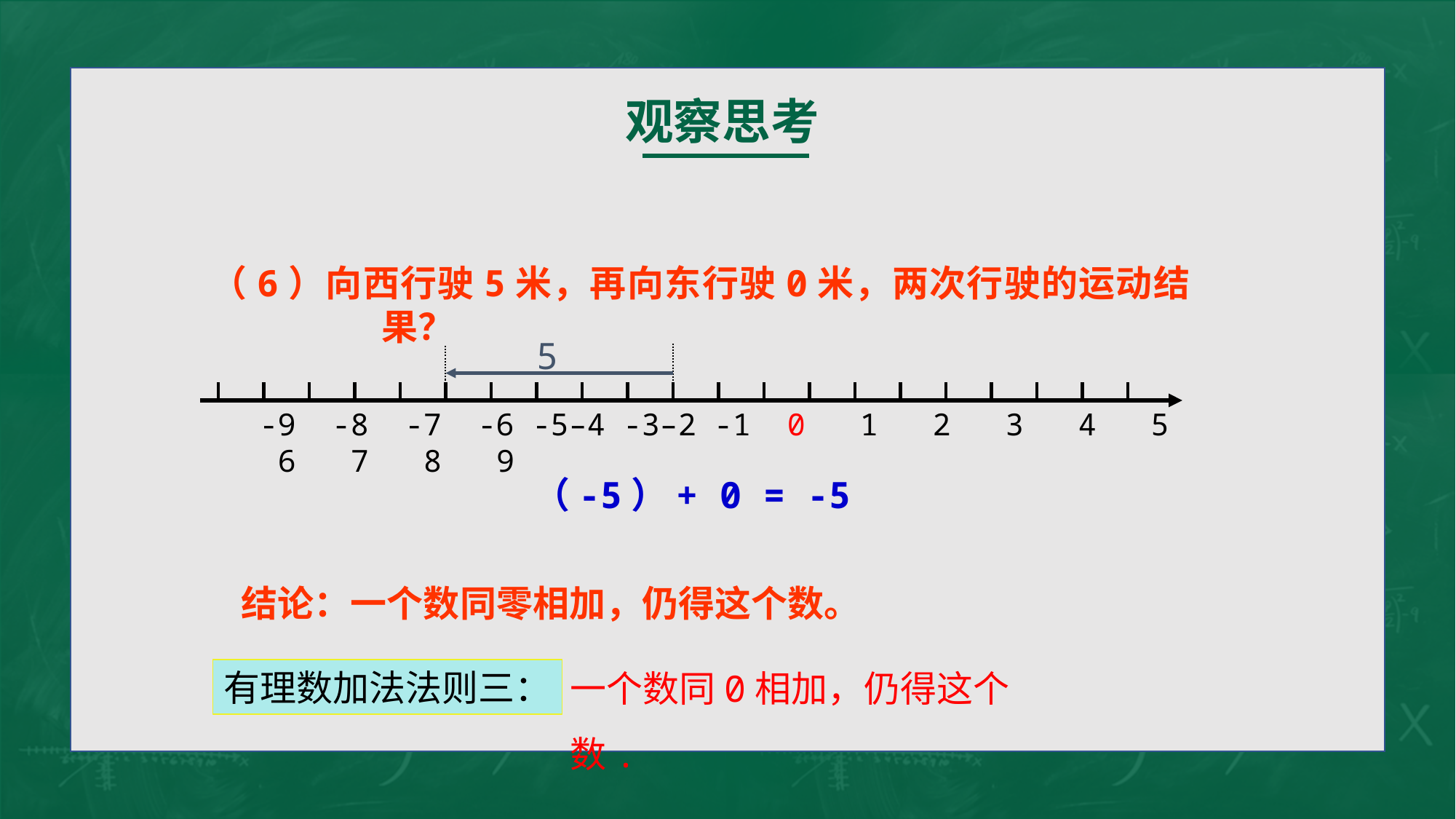

观察思考
（6）向西行驶5米，再向东行驶0米，两次行驶的运动结果？
5
 -9  -8  -7  -6 -5–4 -3–2 -1  0   1   2   3   4   5   6   7   8   9
（-5）+ 0 = -5
结论：一个数同零相加，仍得这个数。
一个数同0相加，仍得这个数.
有理数加法法则三：